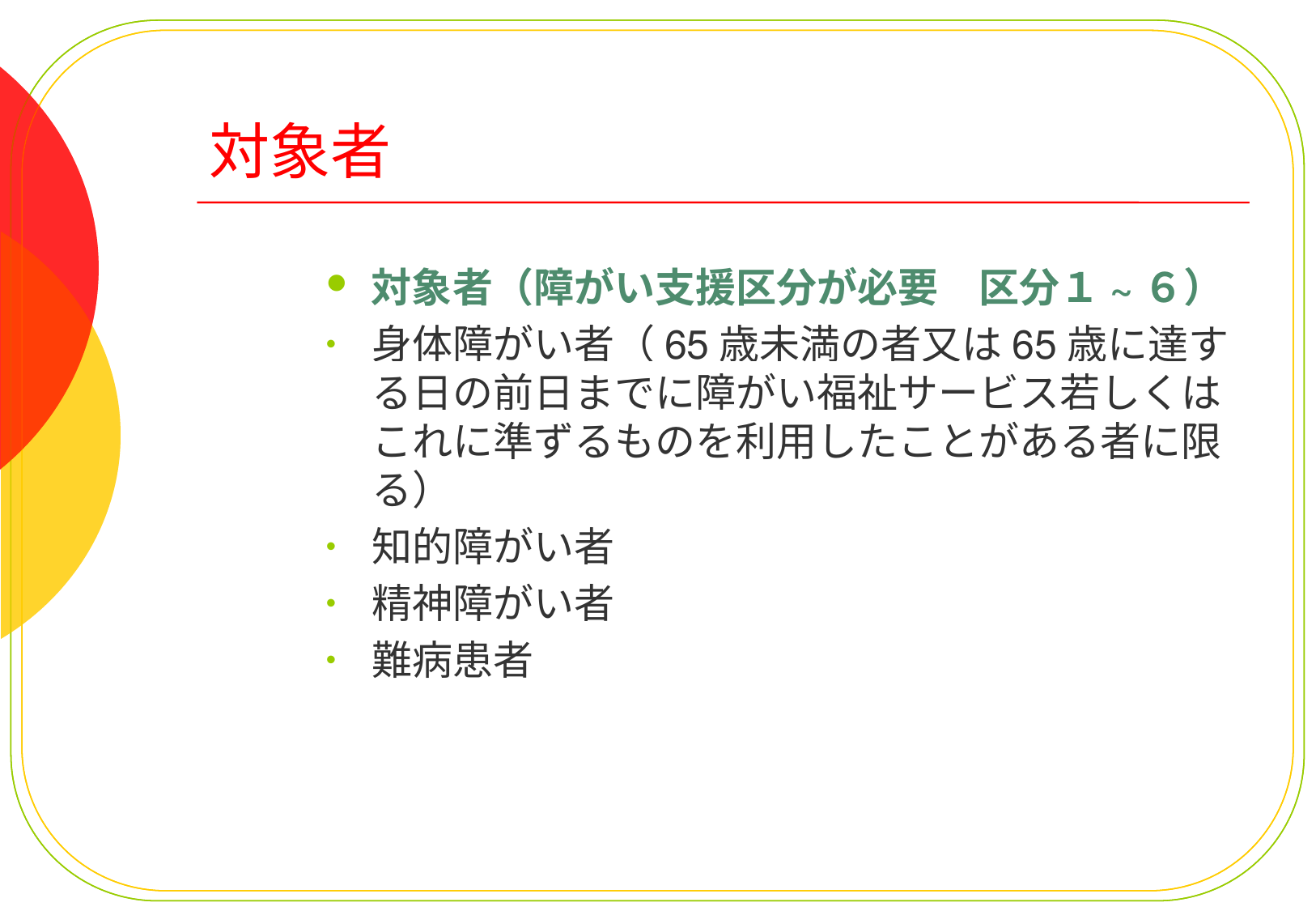

# 対象者
対象者（障がい支援区分が必要　区分１~６）
身体障がい者（65歳未満の者又は65歳に達する日の前日までに障がい福祉サービス若しくはこれに準ずるものを利用したことがある者に限る）
知的障がい者
精神障がい者
難病患者